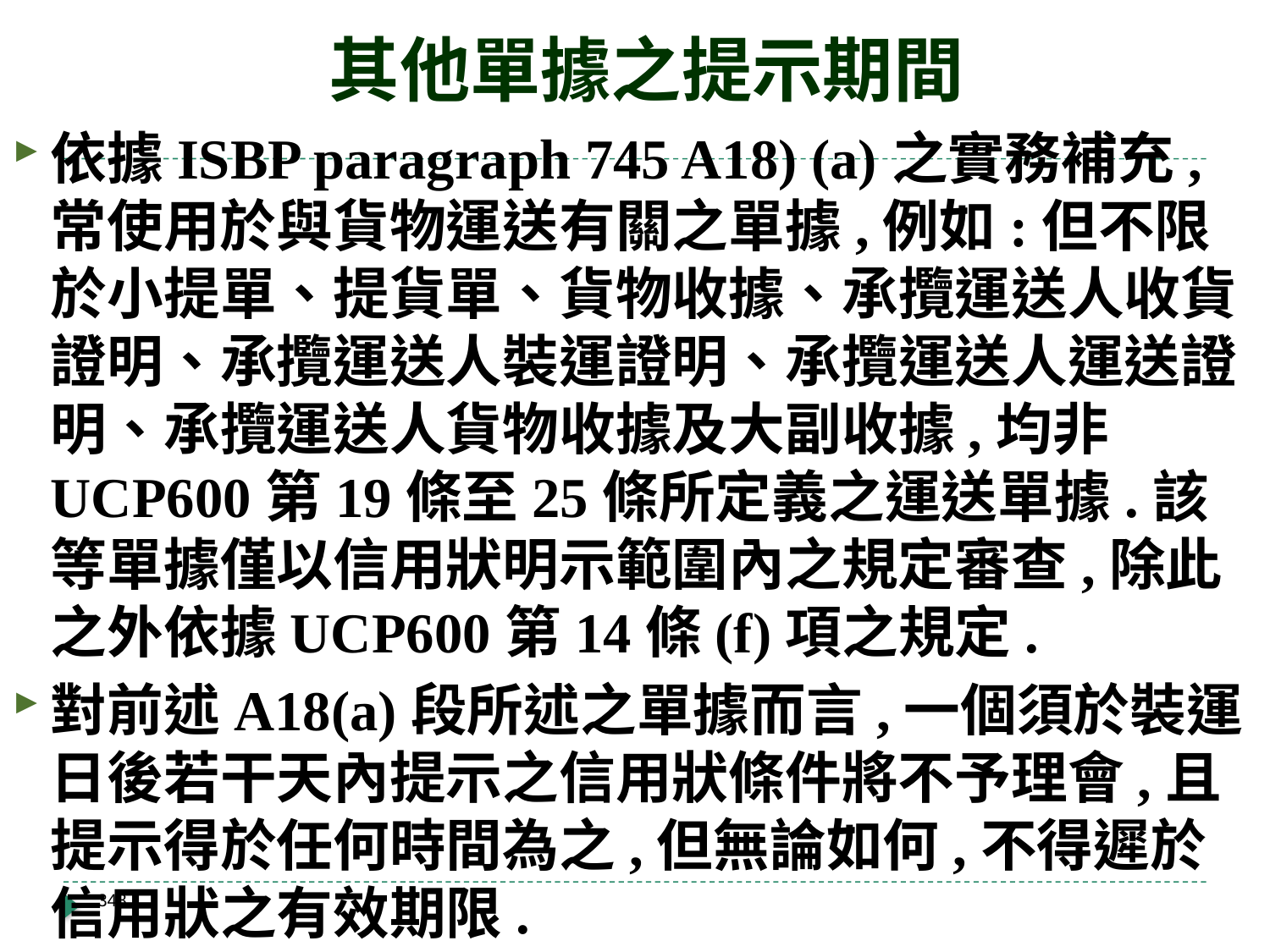

# 其他單據之提示期間
依據ISBP paragraph 745 A18) (a)之實務補充,常使用於與貨物運送有關之單據,例如:但不限於小提單、提貨單、貨物收據、承攬運送人收貨證明、承攬運送人裝運證明、承攬運送人運送證明、承攬運送人貨物收據及大副收據,均非UCP600第19條至25條所定義之運送單據.該等單據僅以信用狀明示範圍內之規定審查,除此之外依據UCP600第14條(f)項之規定.
對前述A18(a)段所述之單據而言,一個須於裝運日後若干天內提示之信用狀條件將不予理會,且提示得於任何時間為之,但無論如何,不得遲於信用狀之有效期限.
348